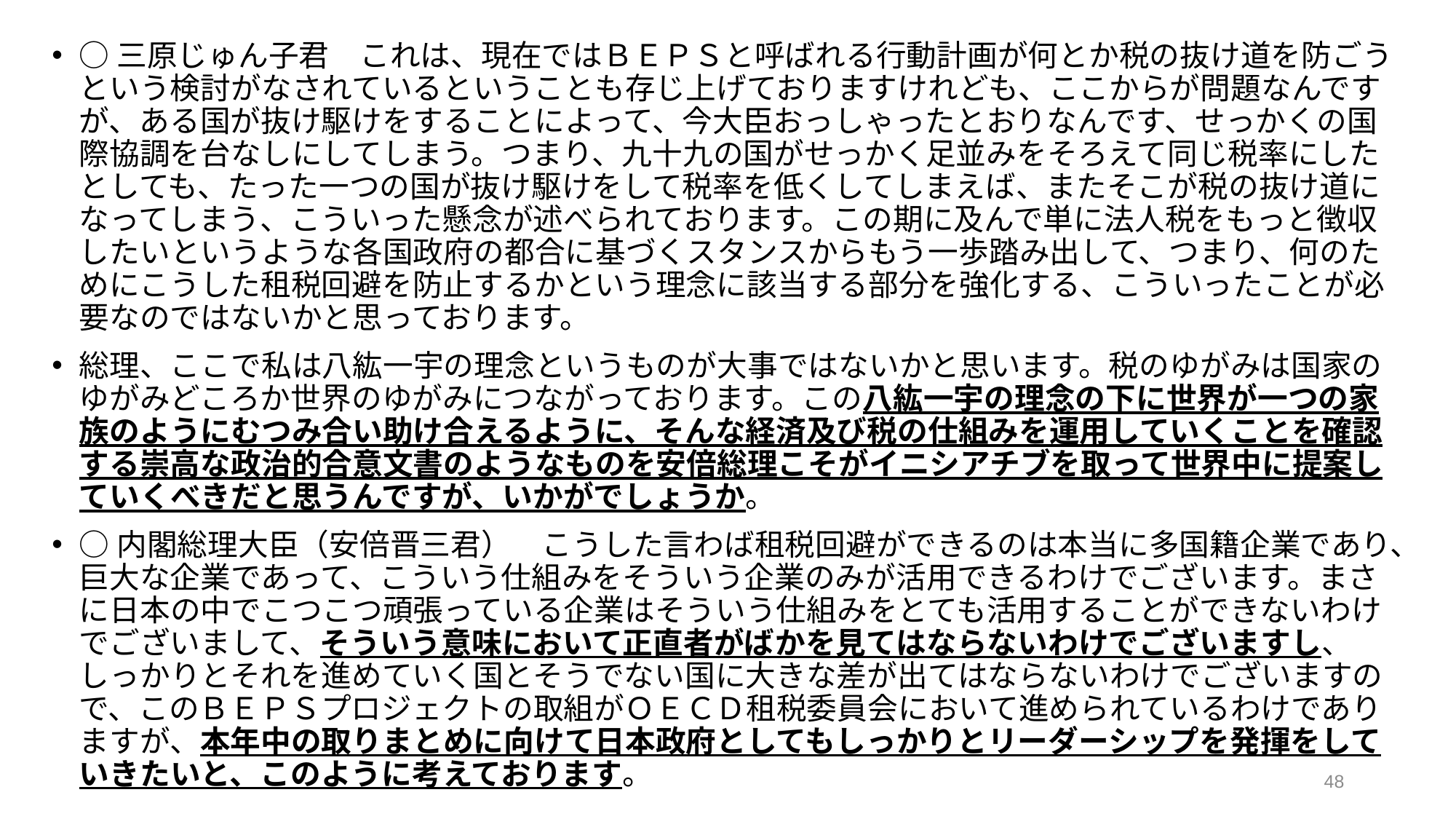

○三原じゅん子君　これは、現在ではＢＥＰＳと呼ばれる行動計画が何とか税の抜け道を防ごうという検討がなされているということも存じ上げておりますけれども、ここからが問題なんですが、ある国が抜け駆けをすることによって、今大臣おっしゃったとおりなんです、せっかくの国際協調を台なしにしてしまう。つまり、九十九の国がせっかく足並みをそろえて同じ税率にしたとしても、たった一つの国が抜け駆けをして税率を低くしてしまえば、またそこが税の抜け道になってしまう、こういった懸念が述べられております。この期に及んで単に法人税をもっと徴収したいというような各国政府の都合に基づくスタンスからもう一歩踏み出して、つまり、何のためにこうした租税回避を防止するかという理念に該当する部分を強化する、こういったことが必要なのではないかと思っております。
総理、ここで私は八紘一宇の理念というものが大事ではないかと思います。税のゆがみは国家のゆがみどころか世界のゆがみにつながっております。この八紘一宇の理念の下に世界が一つの家族のようにむつみ合い助け合えるように、そんな経済及び税の仕組みを運用していくことを確認する崇高な政治的合意文書のようなものを安倍総理こそがイニシアチブを取って世界中に提案していくべきだと思うんですが、いかがでしょうか。
○内閣総理大臣（安倍晋三君）　こうした言わば租税回避ができるのは本当に多国籍企業であり、巨大な企業であって、こういう仕組みをそういう企業のみが活用できるわけでございます。まさに日本の中でこつこつ頑張っている企業はそういう仕組みをとても活用することができないわけでございまして、そういう意味において正直者がばかを見てはならないわけでございますし、しっかりとそれを進めていく国とそうでない国に大きな差が出てはならないわけでございますので、このＢＥＰＳプロジェクトの取組がＯＥＣＤ租税委員会において進められているわけでありますが、本年中の取りまとめに向けて日本政府としてもしっかりとリーダーシップを発揮をしていきたいと、このように考えております。

48